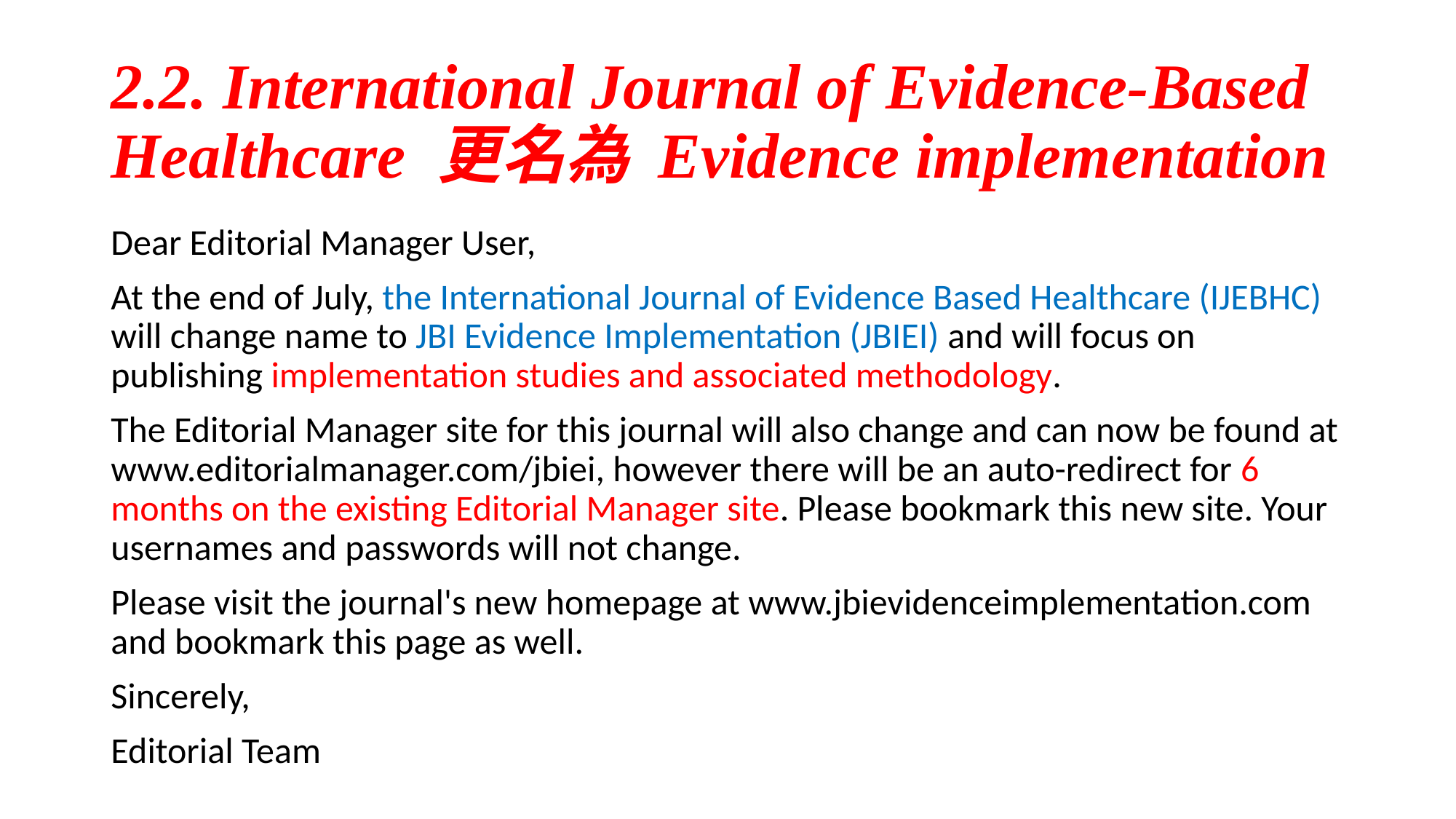

# 2.2. International Journal of Evidence-Based Healthcare 更名為 Evidence implementation
Dear Editorial Manager User,
At the end of July, the International Journal of Evidence Based Healthcare (IJEBHC) will change name to JBI Evidence Implementation (JBIEI) and will focus on publishing implementation studies and associated methodology.
The Editorial Manager site for this journal will also change and can now be found at www.editorialmanager.com/jbiei, however there will be an auto-redirect for 6 months on the existing Editorial Manager site. Please bookmark this new site. Your usernames and passwords will not change.
Please visit the journal's new homepage at www.jbievidenceimplementation.com and bookmark this page as well.
Sincerely,
Editorial Team